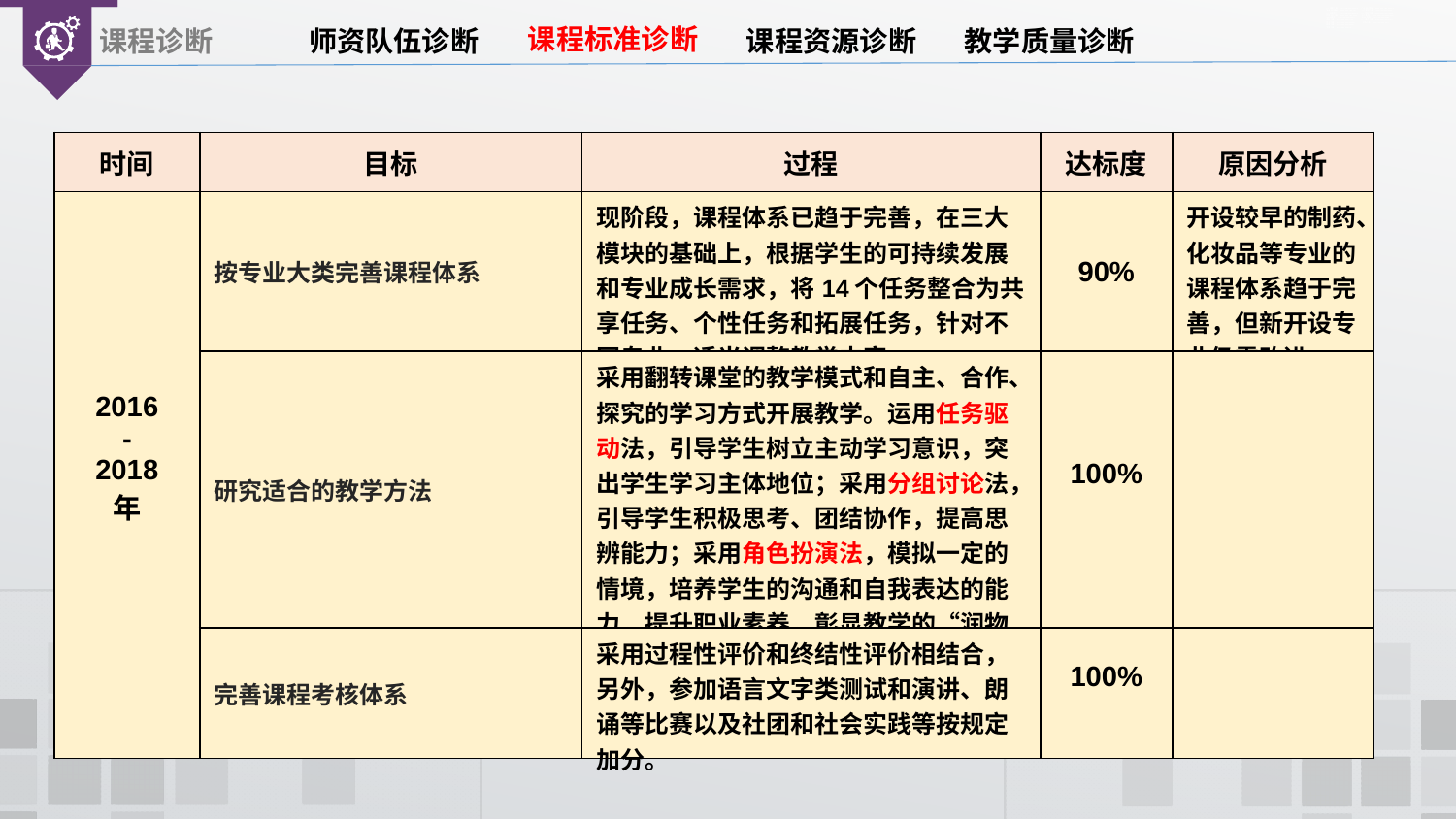

| 时间 | 目标 | 过程 | 达标度 | 原因分析 |
| --- | --- | --- | --- | --- |
| 2016 - 2018 年 | 按专业大类完善课程体系 | 现阶段，课程体系已趋于完善，在三大模块的基础上，根据学生的可持续发展和专业成长需求，将14个任务整合为共享任务、个性任务和拓展任务，针对不同专业，适当调整教学内容。 | 90% | 开设较早的制药、化妆品等专业的课程体系趋于完善，但新开设专业仍需改进。 |
|  | 研究适合的教学方法 | 采用翻转课堂的教学模式和自主、合作、探究的学习方式开展教学。运用任务驱动法，引导学生树立主动学习意识，突出学生学习主体地位；采用分组讨论法，引导学生积极思考、团结协作，提高思辨能力；采用角色扮演法，模拟一定的情境，培养学生的沟通和自我表达的能力，提升职业素养，彰显教学的“润物无声”。 | 100% |  |
|  | 完善课程考核体系 | 采用过程性评价和终结性评价相结合，另外，参加语言文字类测试和演讲、朗诵等比赛以及社团和社会实践等按规定加分。 | 100% |  |